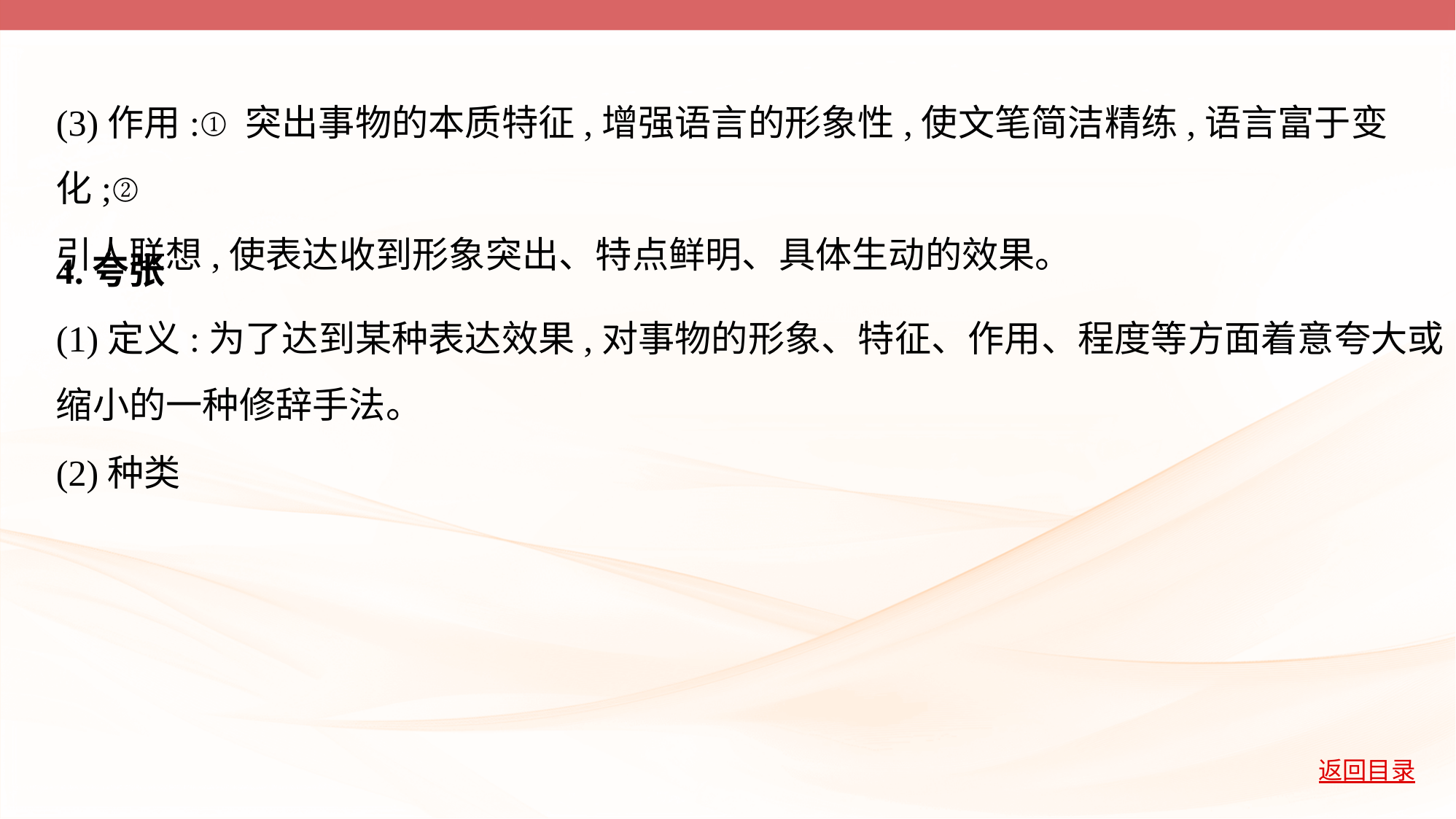

(3)作用:①突出事物的本质特征,增强语言的形象性,使文笔简洁精练,语言富于变化;②
引人联想,使表达收到形象突出、特点鲜明、具体生动的效果。
4.夸张
(1)定义:为了达到某种表达效果,对事物的形象、特征、作用、程度等方面着意夸大或
缩小的一种修辞手法。
(2)种类